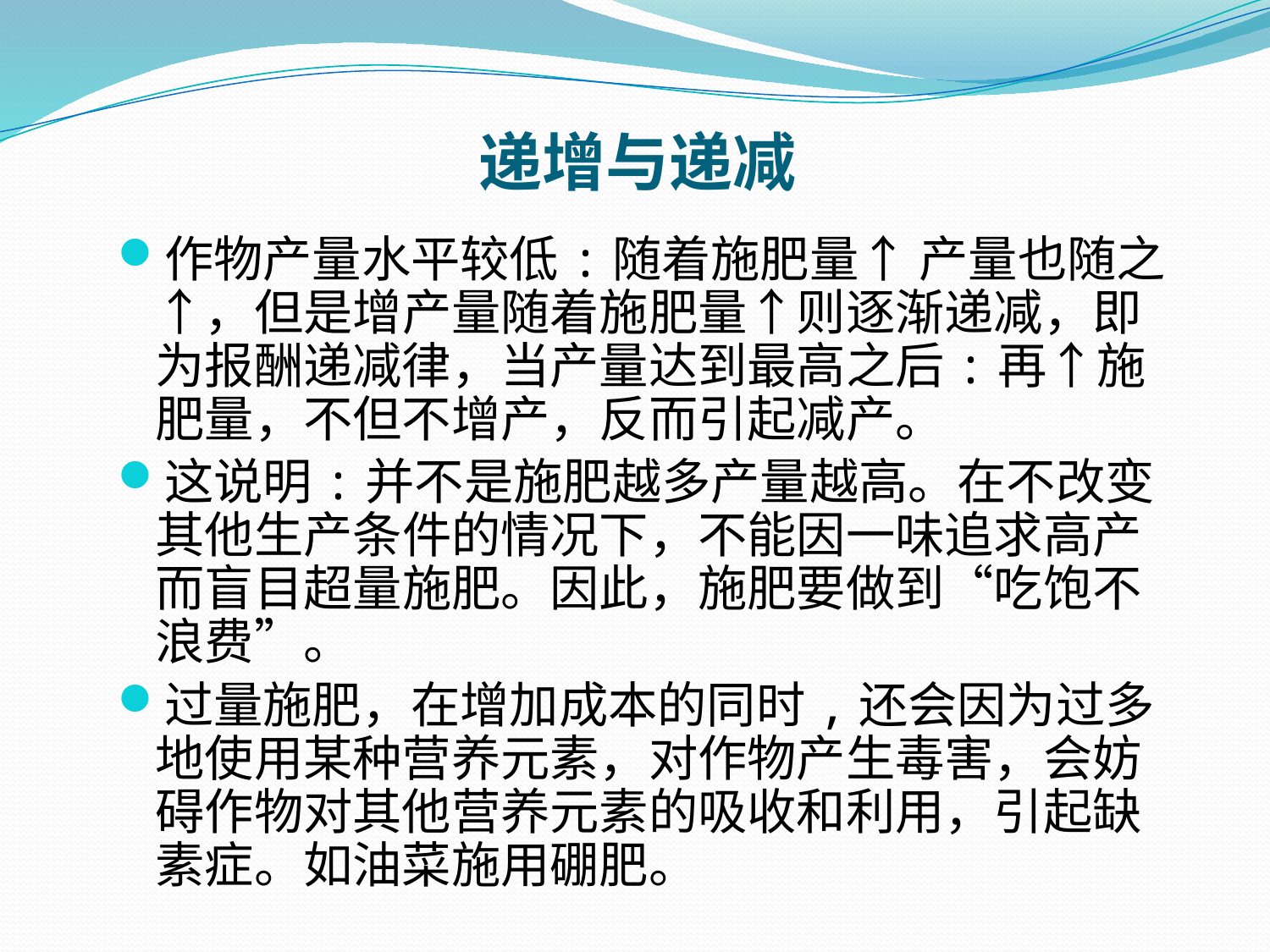

# 递增与递减
作物产量水平较低:随着施肥量↑ 产量也随之↑，但是增产量随着施肥量↑则逐渐递减，即为报酬递减律，当产量达到最高之后:再↑施肥量，不但不增产，反而引起减产。
这说明:并不是施肥越多产量越高。在不改变其他生产条件的情况下，不能因一味追求高产而盲目超量施肥。因此，施肥要做到“吃饱不浪费”。
过量施肥，在增加成本的同时,还会因为过多地使用某种营养元素，对作物产生毒害，会妨碍作物对其他营养元素的吸收和利用，引起缺素症。如油菜施用硼肥。